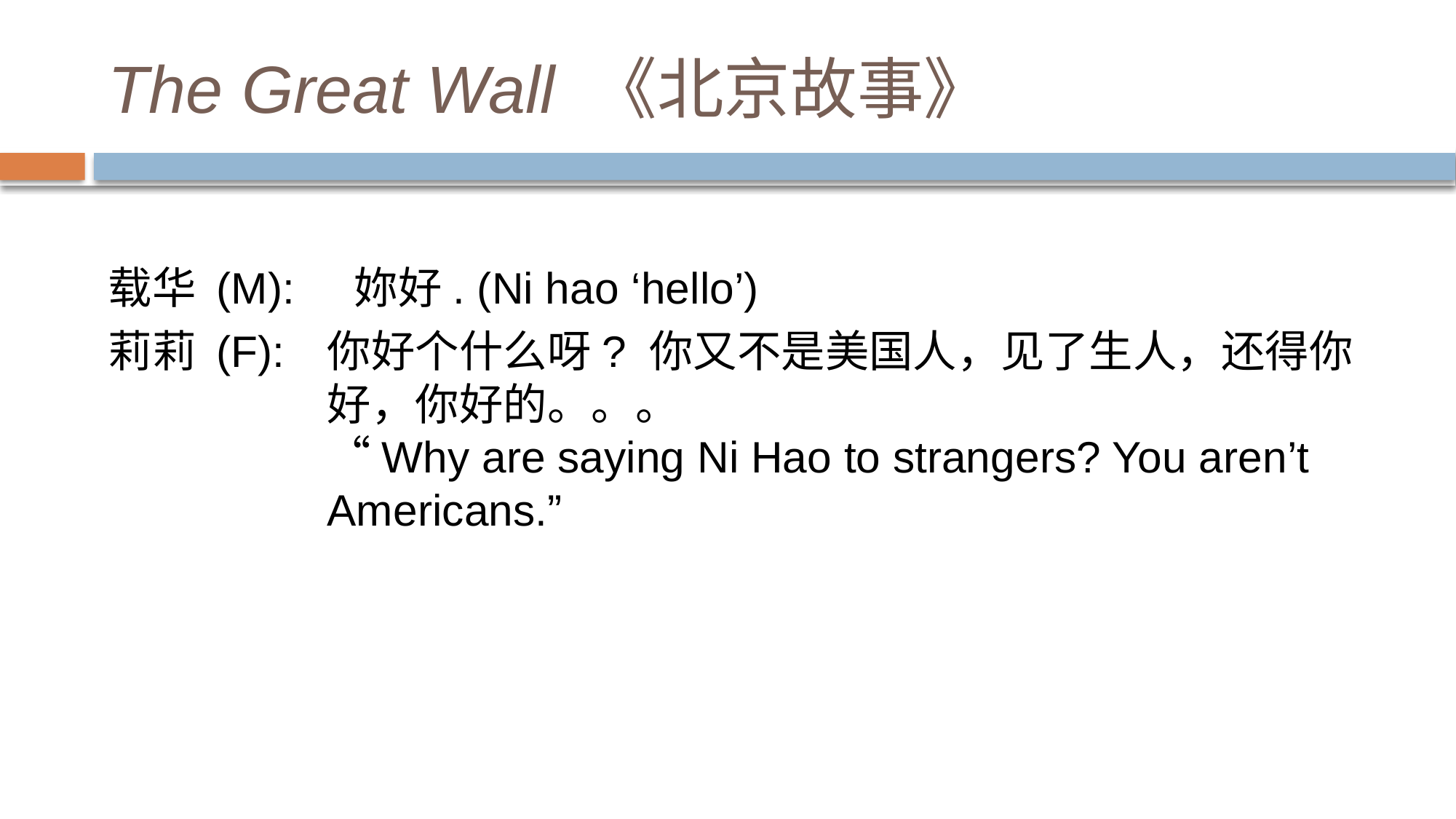

# The Great Wall 《北京故事》

载华 (M):    妳好. (Ni hao ‘hello’)
莉莉 (F): 	你好个什么呀? 你又不是美国人，见了生人，还得你好，你好的。。。
“Why are saying Ni Hao to strangers? You aren’t Americans.”